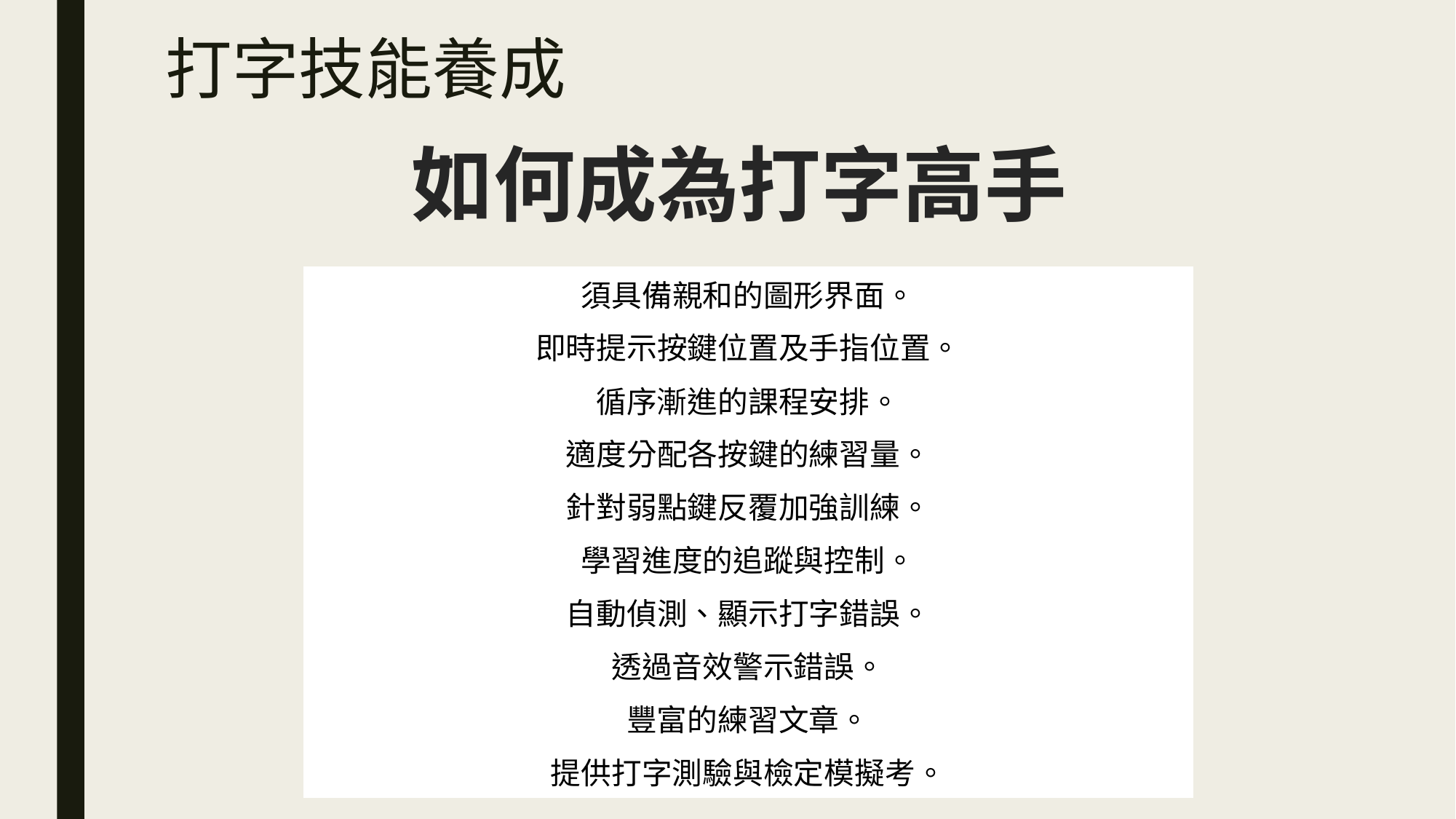

# 打字技能養成
如何成為打字高手
| 須具備親和的圖形界面。 |
| --- |
| 即時提示按鍵位置及手指位置。 |
| 循序漸進的課程安排。 |
| 適度分配各按鍵的練習量。 |
| 針對弱點鍵反覆加強訓練。 |
| 學習進度的追蹤與控制。 |
| 自動偵測、顯示打字錯誤。 |
| 透過音效警示錯誤。 |
| 豐富的練習文章。 |
| 提供打字測驗與檢定模擬考。 |